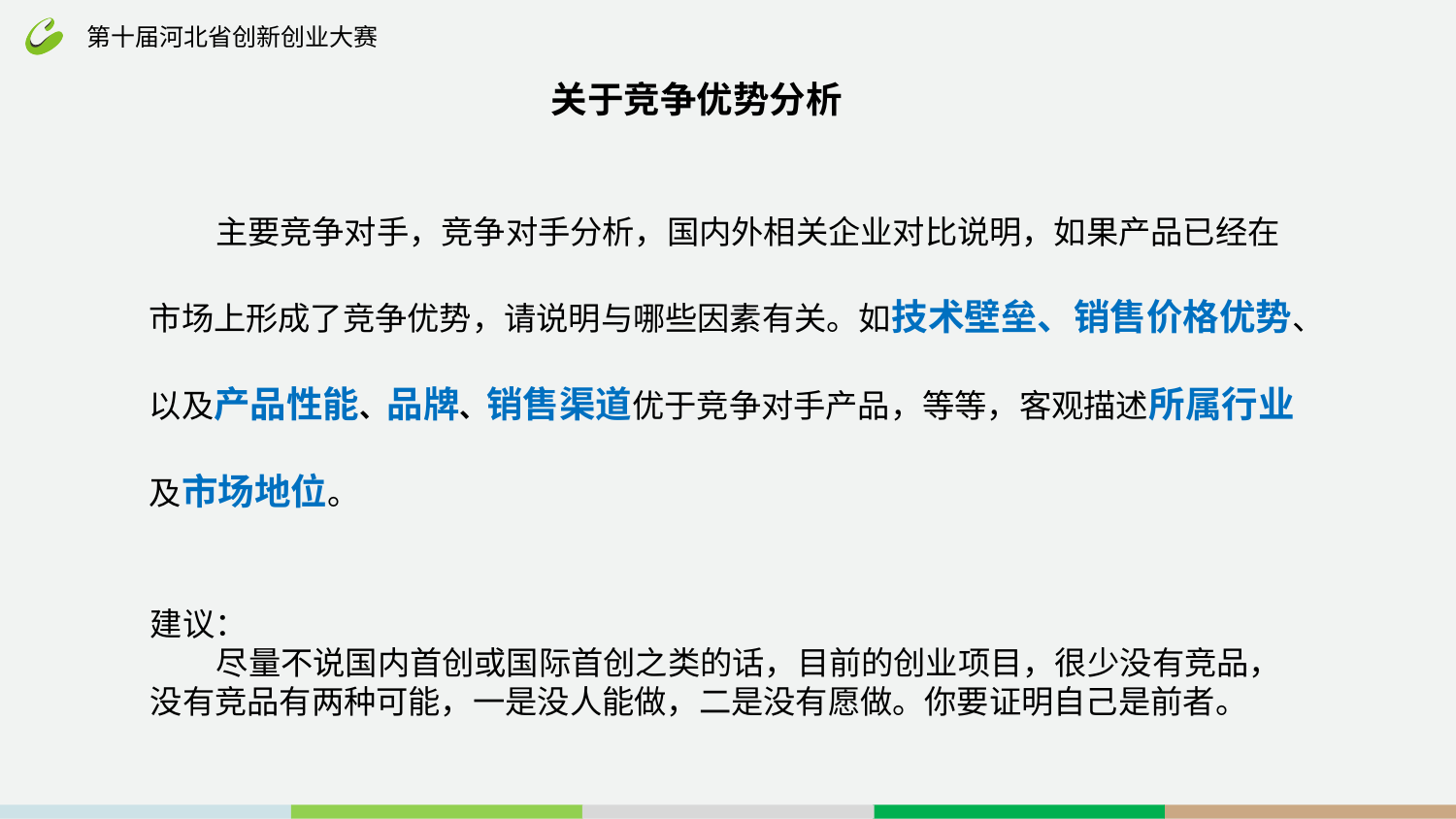

# 关于竞争优势分析
        主要竞争对手，竞争对手分析，国内外相关企业对比说明，如果产品已经在市场上形成了竞争优势，请说明与哪些因素有关。如技术壁垒、销售价格优势、以及产品性能、品牌、销售渠道优于竞争对手产品，等等，客观描述所属行业及市场地位。
建议：
        尽量不说国内首创或国际首创之类的话，目前的创业项目，很少没有竞品，
没有竞品有两种可能，一是没人能做，二是没有愿做。你要证明自己是前者。